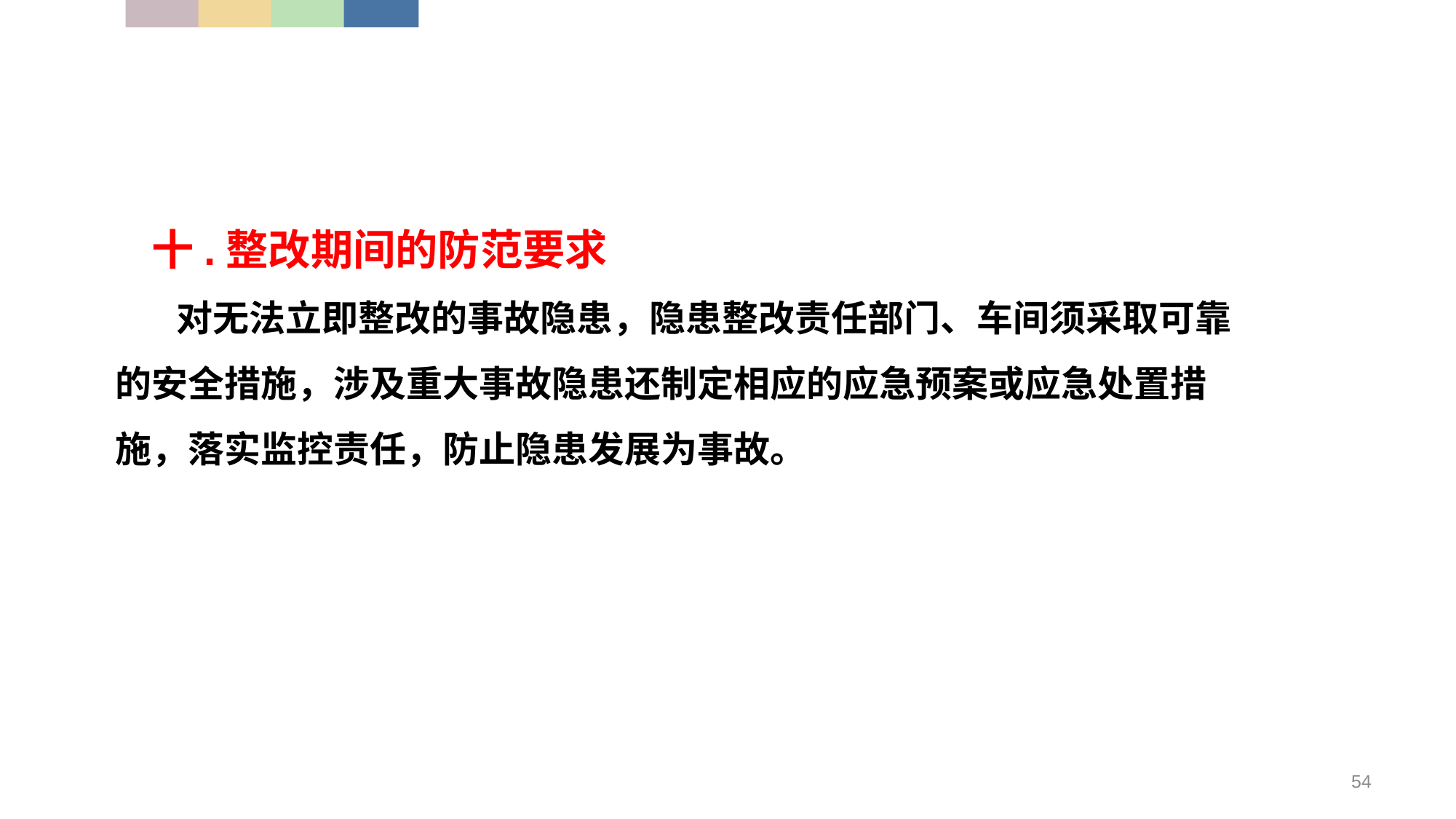

十.整改期间的防范要求
  对无法立即整改的事故隐患，隐患整改责任部门、车间须采取可靠的安全措施，涉及重大事故隐患还制定相应的应急预案或应急处置措施，落实监控责任，防止隐患发展为事故。
54